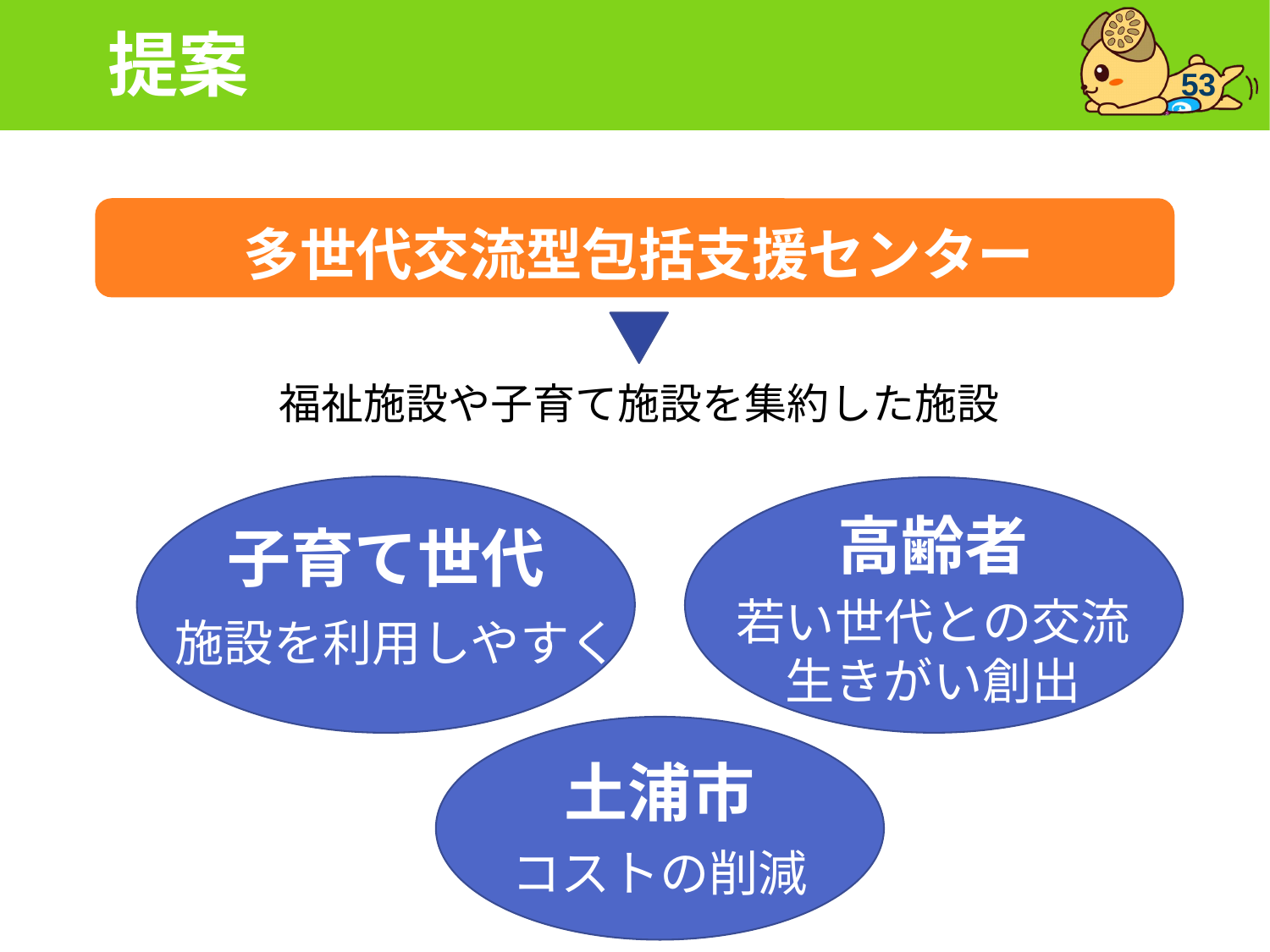

# 提案
53

多世代交流型包括支援センター

福祉施設や子育て施設を集約した施設

子育て世代
施設を利用しやすく

高齢者
若い世代との交流
生きがい創出

土浦市
コストの削減